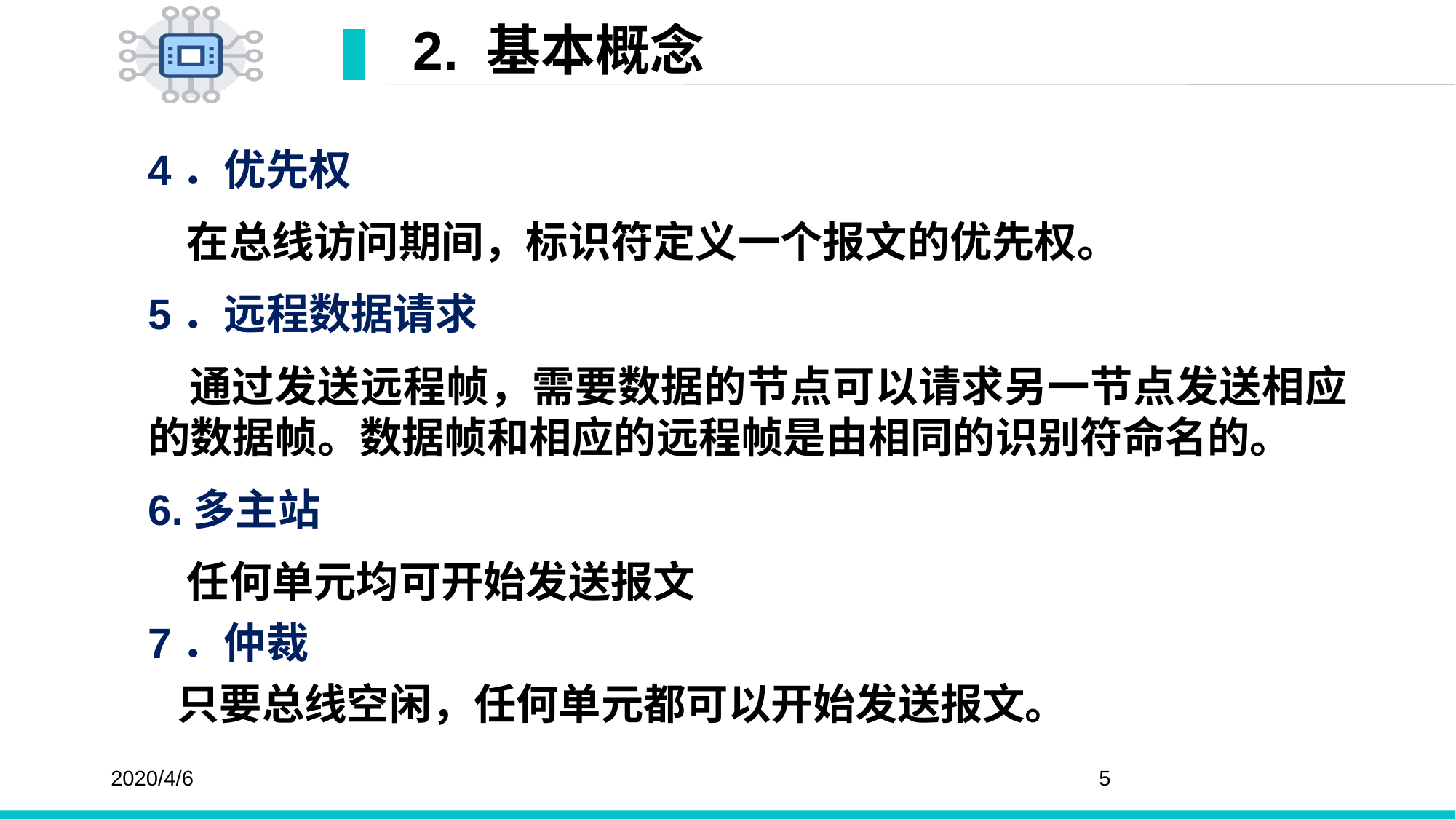

# 2. 基本概念
4．优先权
   在总线访问期间，标识符定义一个报文的优先权。
5．远程数据请求
   通过发送远程帧，需要数据的节点可以请求另一节点发送相应的数据帧。数据帧和相应的远程帧是由相同的识别符命名的。
6.多主站
   任何单元均可开始发送报文
7．仲裁
  只要总线空闲，任何单元都可以开始发送报文。

2020/4/6
5